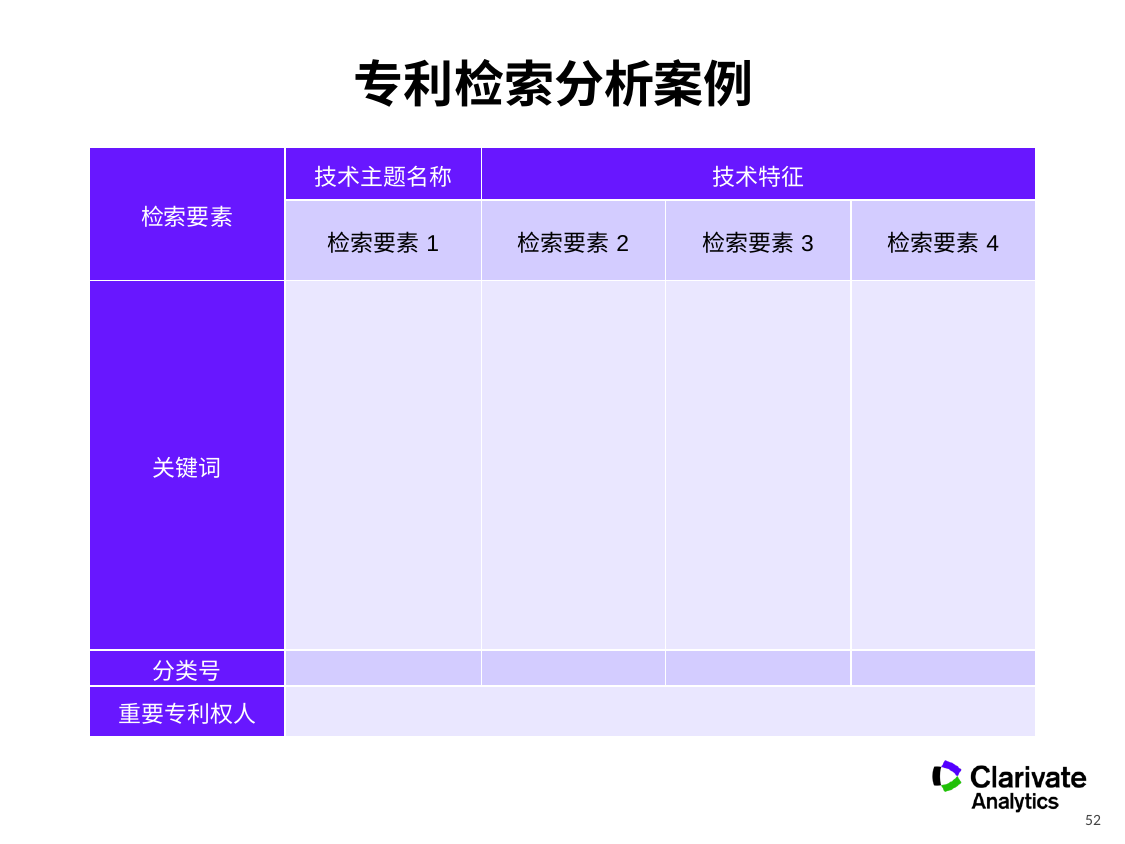

专利检索分析案例
| 检索要素 | 技术主题名称 | 技术特征 |  |  |
| --- | --- | --- | --- | --- |
|  | 检索要素1 | 检索要素2 | 检索要素3 | 检索要素4 |
| 关键词 |  |  |  |  |
| 分类号 |  |  |  |  |
| 重要专利权人 |  |  |  |  |